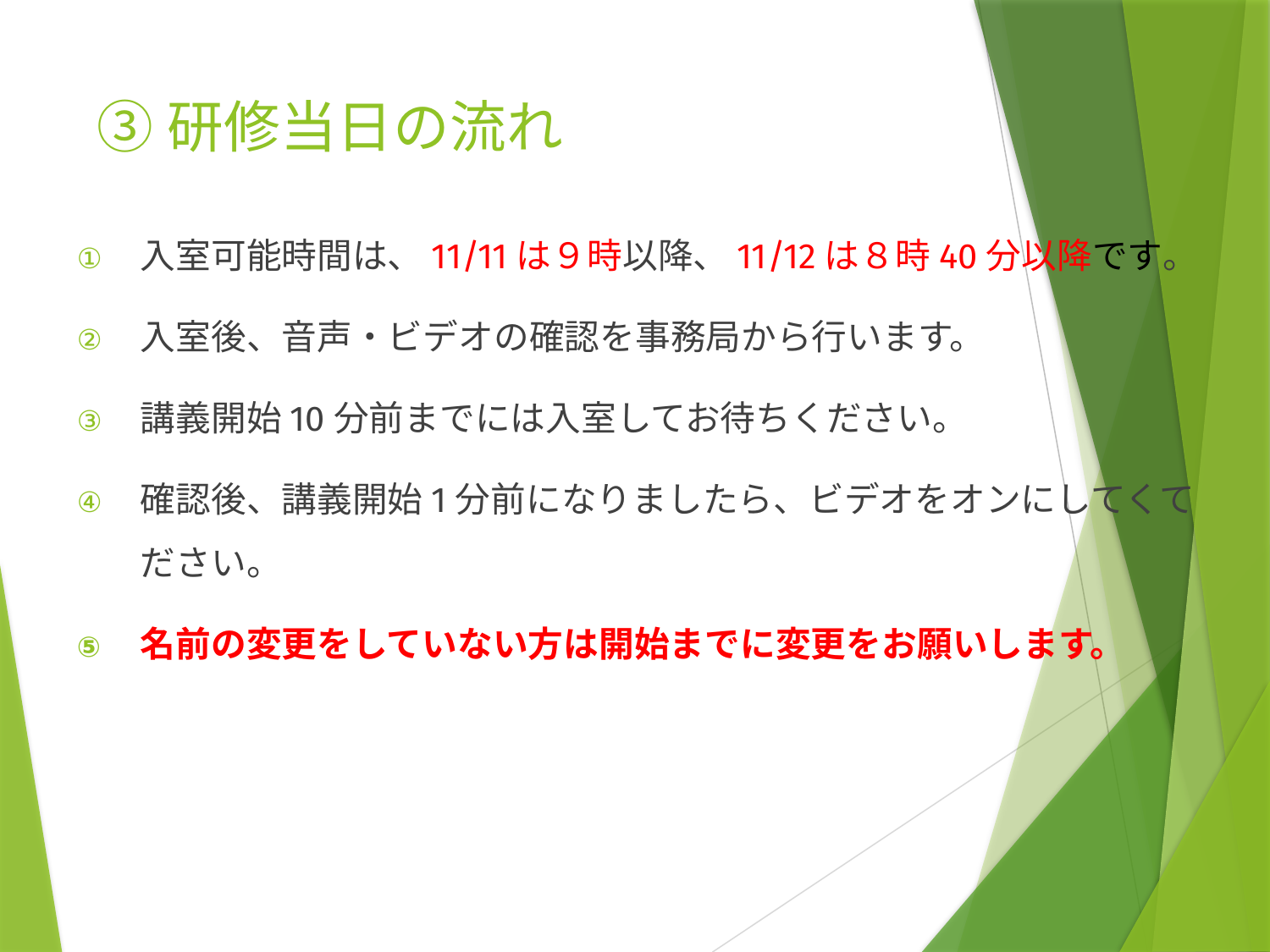

# ③研修当日の流れ
入室可能時間は、11/11は９時以降、11/12は８時40分以降です。
入室後、音声・ビデオの確認を事務局から行います。
講義開始10分前までには入室してお待ちください。
確認後、講義開始1分前になりましたら、ビデオをオンにしてくてださい。
名前の変更をしていない方は開始までに変更をお願いします。